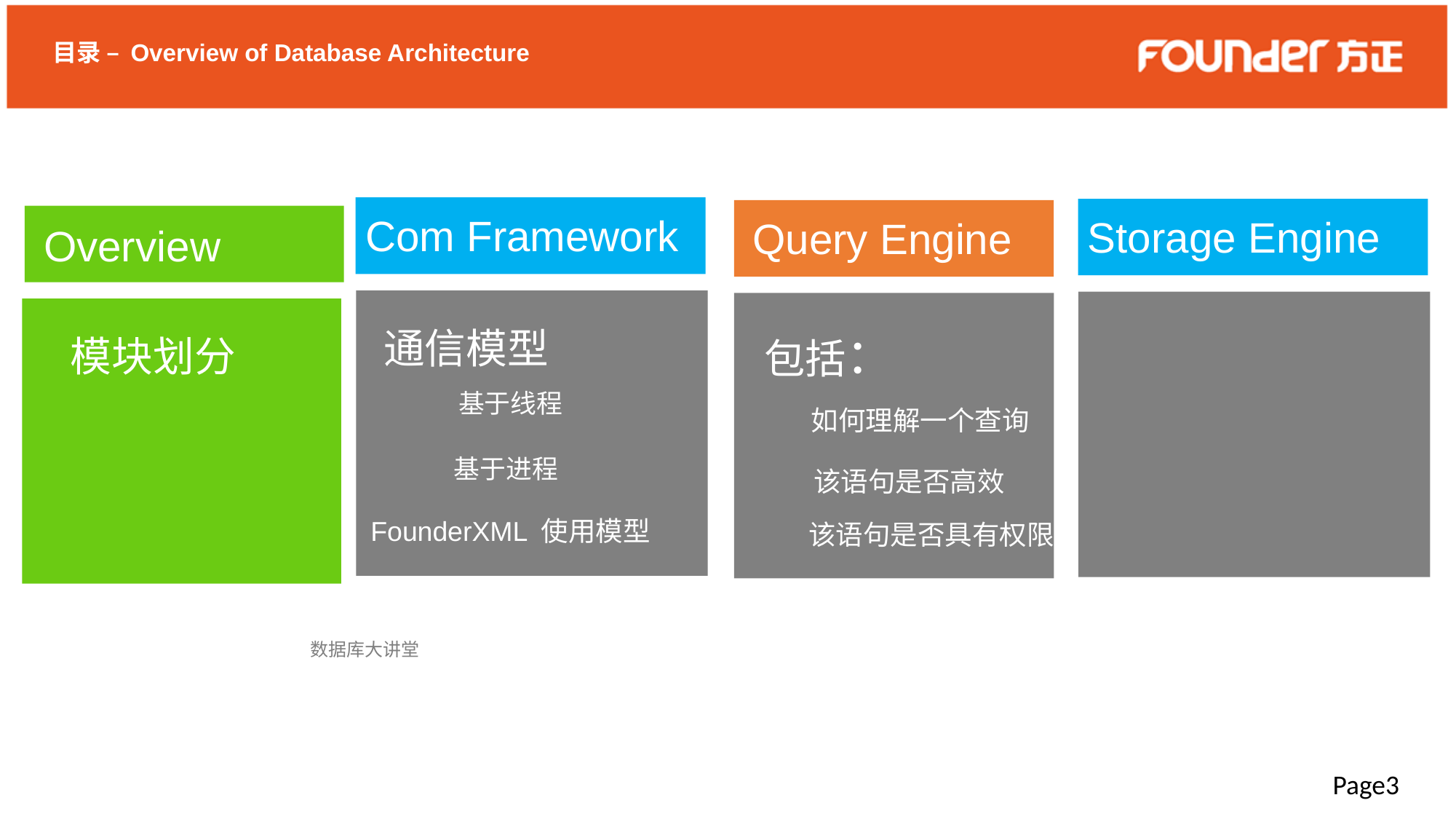

目录 – Overview of Database Architecture

Com Framework

通信模型
       基于线程

           基于进程

Storage Engine

Query Engine

包括：

Overview

模块划分
如何理解一个查询
该语句是否高效
FounderXML 使用模型
该语句是否具有权限
数据库大讲堂
Page3